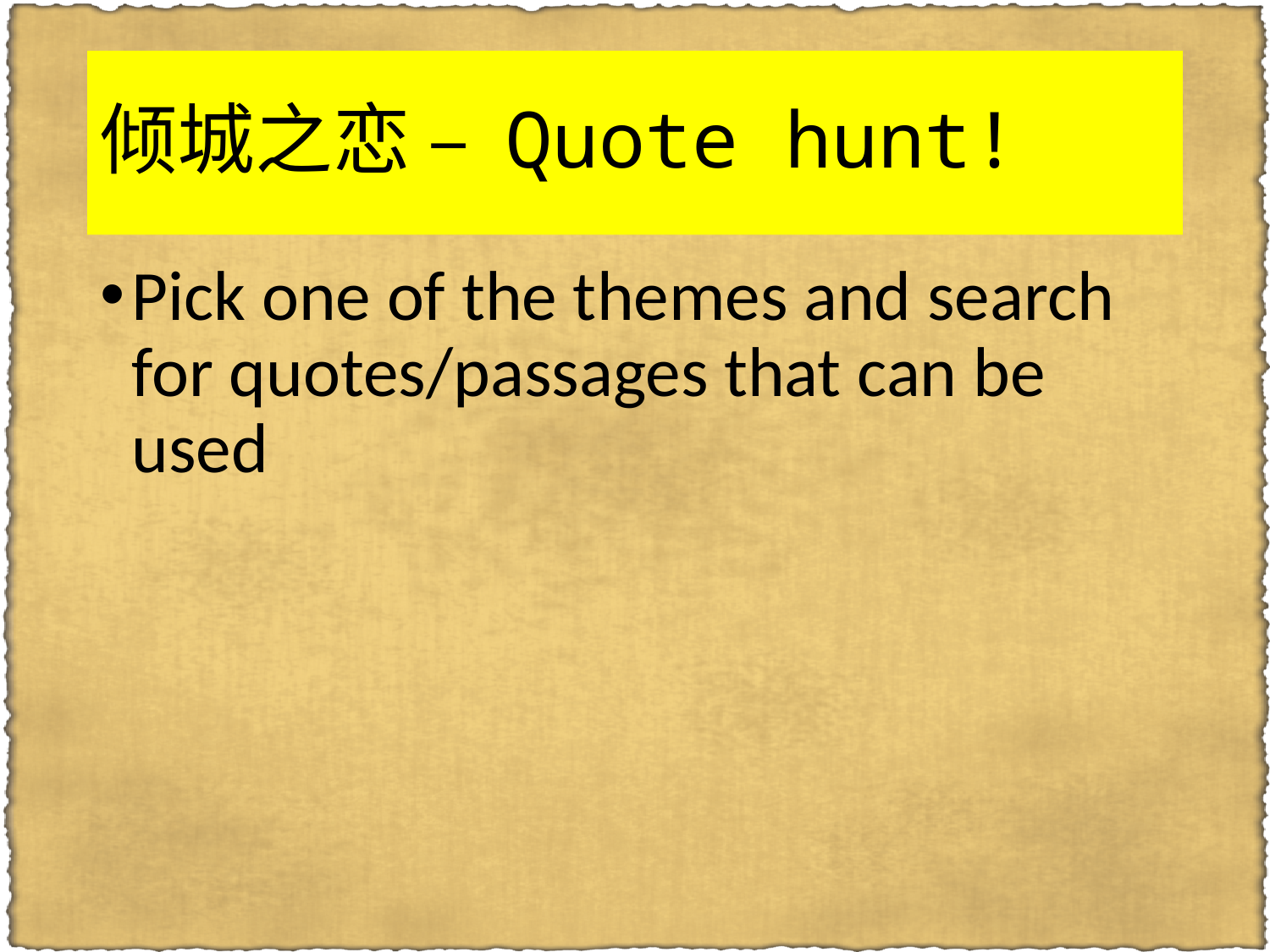

# 倾城之恋 – Quote hunt!
Pick one of the themes and search for quotes/passages that can be used